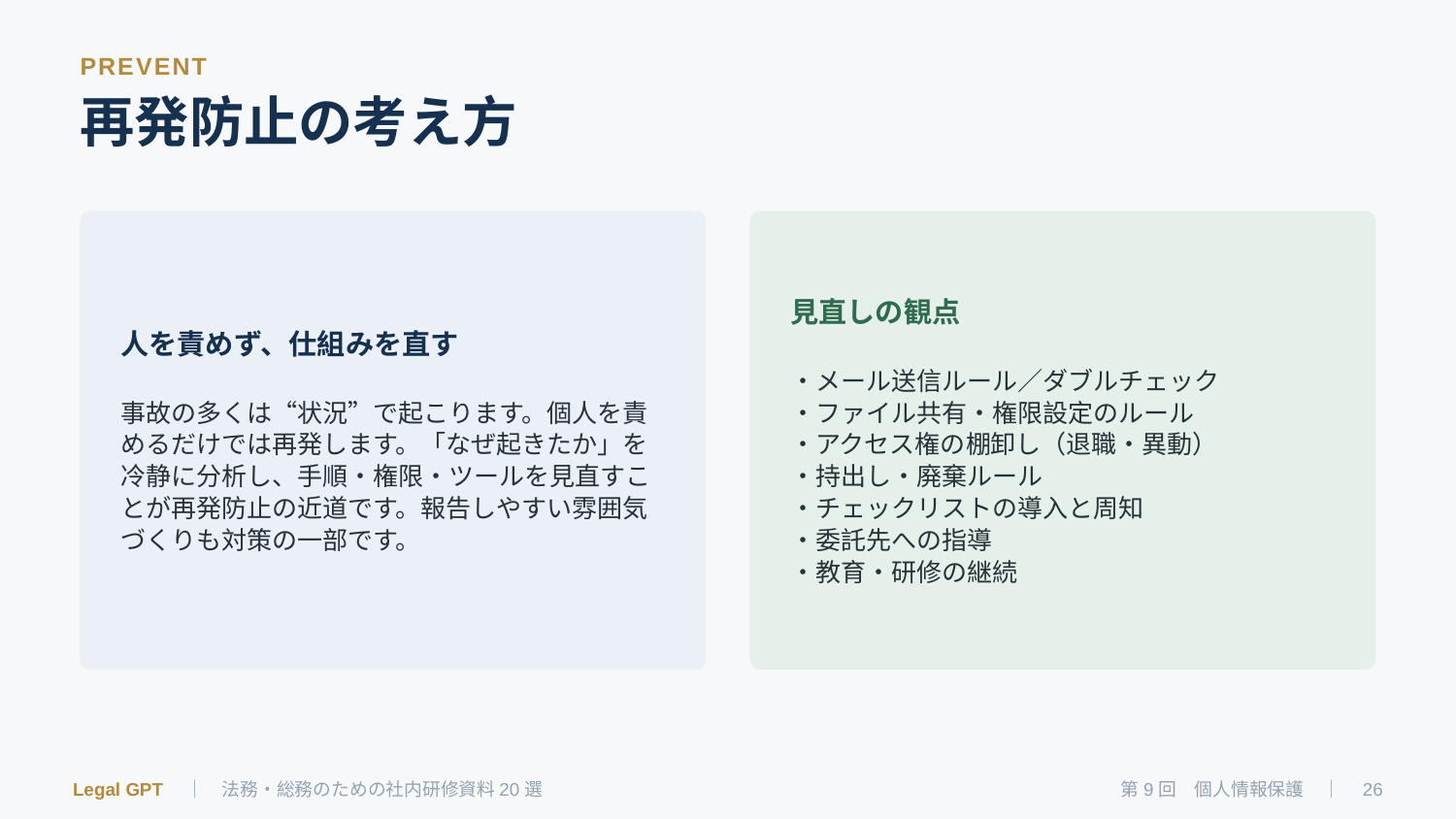

PREVENT
再発防止の考え方

人を責めず、仕組みを直す

事故の多くは“状況”で起こります。個人を責めるだけでは再発します。「なぜ起きたか」を冷静に分析し、手順・権限・ツールを見直すことが再発防止の近道です。報告しやすい雰囲気づくりも対策の一部です。
見直しの観点

・メール送信ルール／ダブルチェック
・ファイル共有・権限設定のルール
・アクセス権の棚卸し（退職・異動）
・持出し・廃棄ルール
・チェックリストの導入と周知
・委託先への指導
・教育・研修の継続
Legal GPT　｜　法務・総務のための社内研修資料20選
第9回　個人情報保護　｜　26